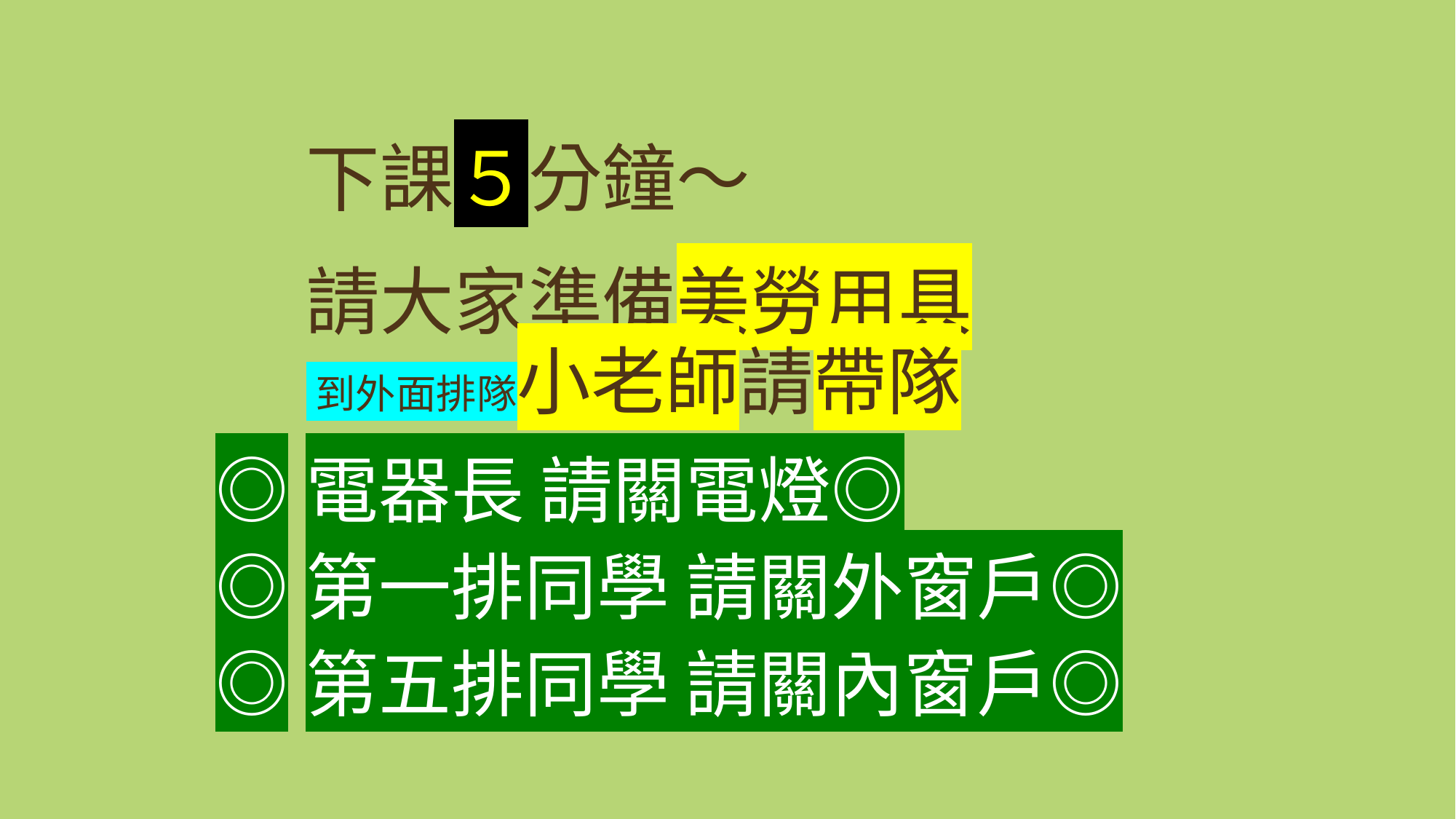

# 下課５分鐘～ 請大家準備美勞用具 到外面排隊小老師請帶隊
◎電器長 請關電燈◎
◎第一排同學 請關外窗戶◎
◎第五排同學 請關內窗戶◎